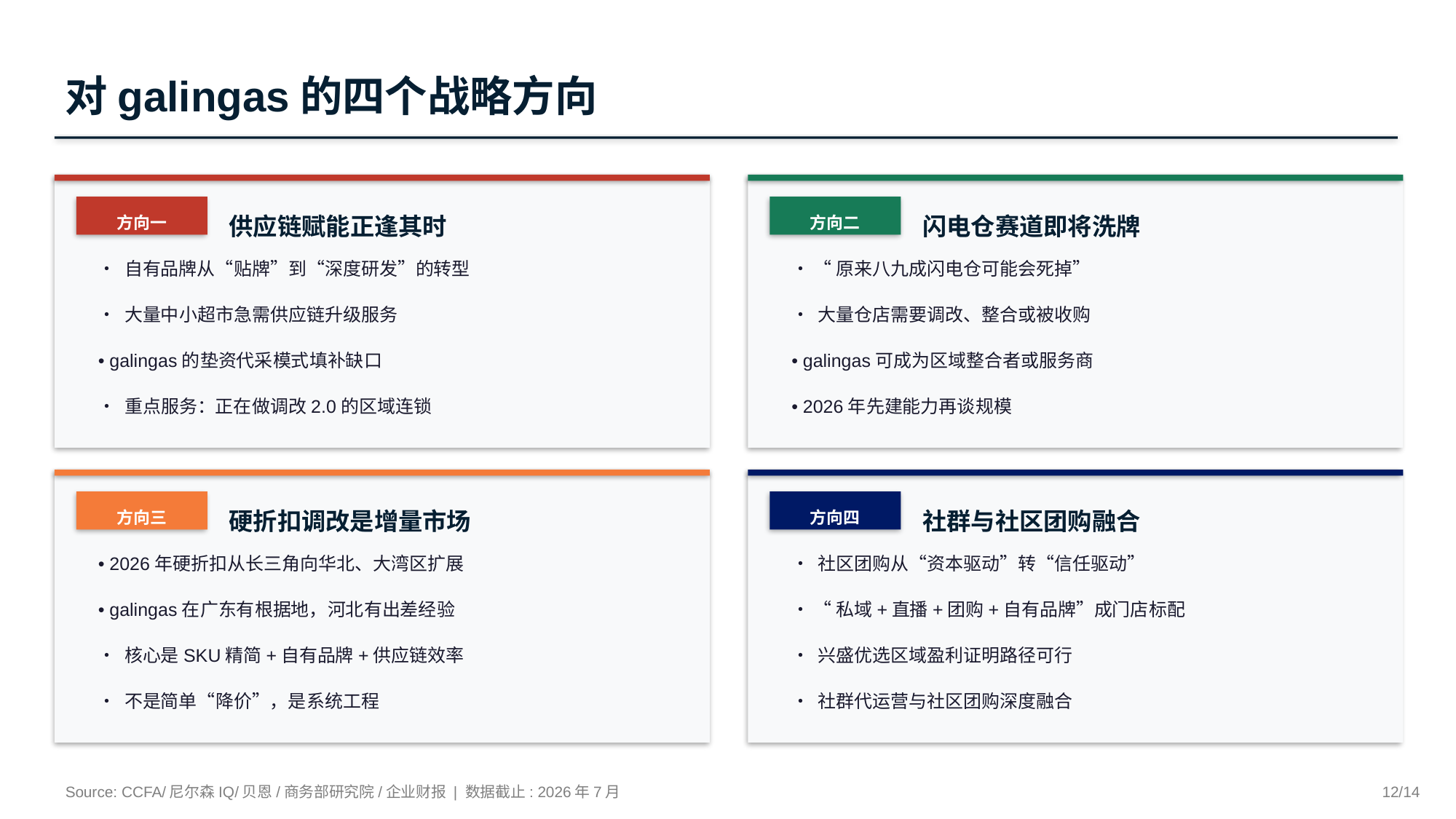

对galingas的四个战略方向

供应链赋能正逢其时
闪电仓赛道即将洗牌

方向一
方向二
• 自有品牌从“贴牌”到“深度研发”的转型
• “原来八九成闪电仓可能会死掉”
• 大量中小超市急需供应链升级服务
• 大量仓店需要调改、整合或被收购
• galingas的垫资代采模式填补缺口
• galingas可成为区域整合者或服务商
• 重点服务：正在做调改2.0的区域连锁
• 2026年先建能力再谈规模

硬折扣调改是增量市场
社群与社区团购融合

方向三
方向四
• 2026年硬折扣从长三角向华北、大湾区扩展
• 社区团购从“资本驱动”转“信任驱动”
• galingas在广东有根据地，河北有出差经验
• “私域+直播+团购+自有品牌”成门店标配
• 核心是SKU精简+自有品牌+供应链效率
• 兴盛优选区域盈利证明路径可行
• 不是简单“降价”，是系统工程
• 社群代运营与社区团购深度融合
Source: CCFA/尼尔森IQ/贝恩/商务部研究院/企业财报 | 数据截止: 2026年7月
12/14